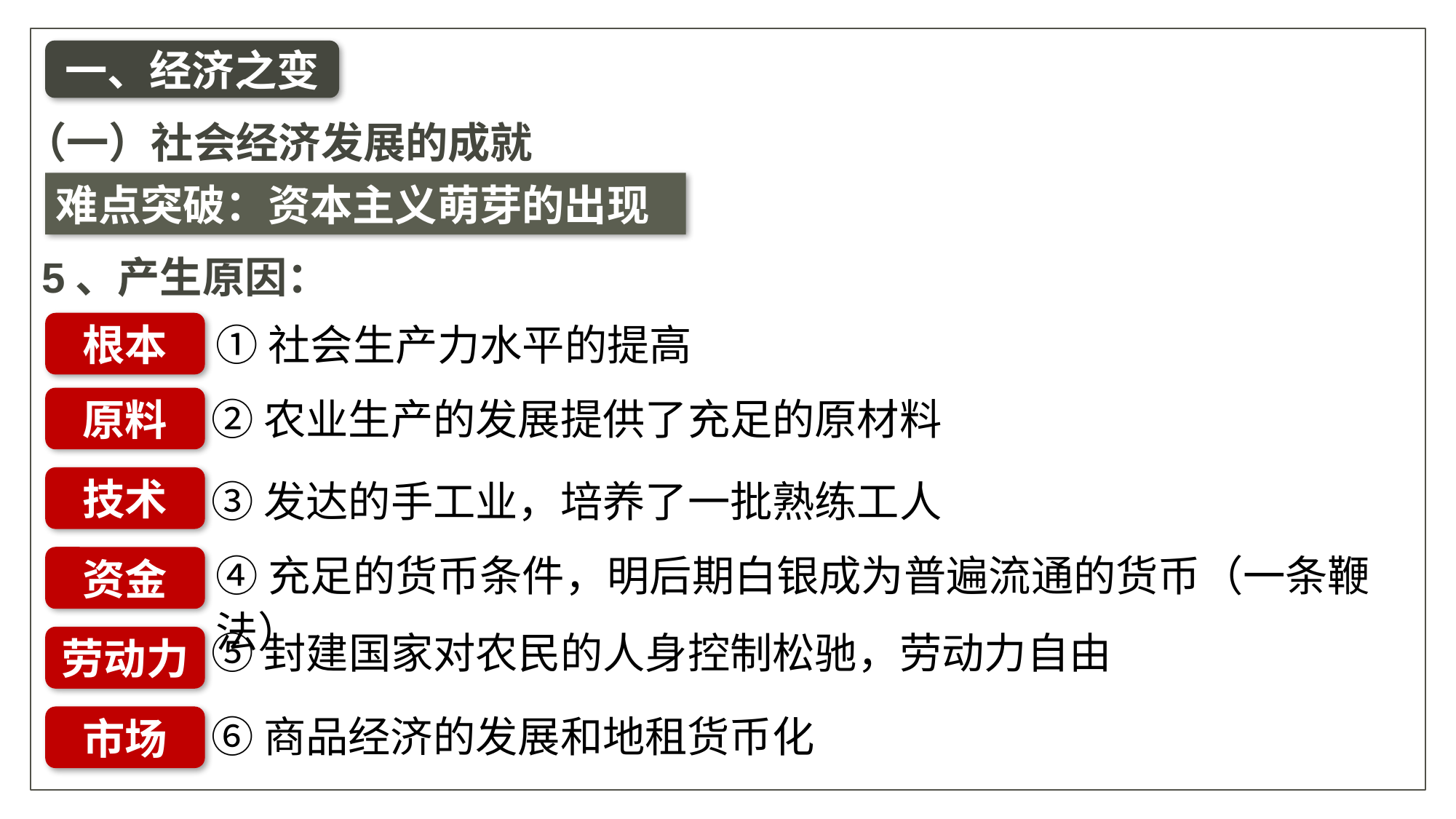

一、经济之变
（一）社会经济发展的成就
难点突破：资本主义萌芽的出现
5、产生原因：
①社会生产力水平的提高
根本
②农业生产的发展提供了充足的原材料
原料
技术
资金
劳动力
市场
③发达的手工业，培养了一批熟练工人
④充足的货币条件，明后期白银成为普遍流通的货币（一条鞭法）
⑤封建国家对农民的人身控制松驰，劳动力自由
⑥商品经济的发展和地租货币化